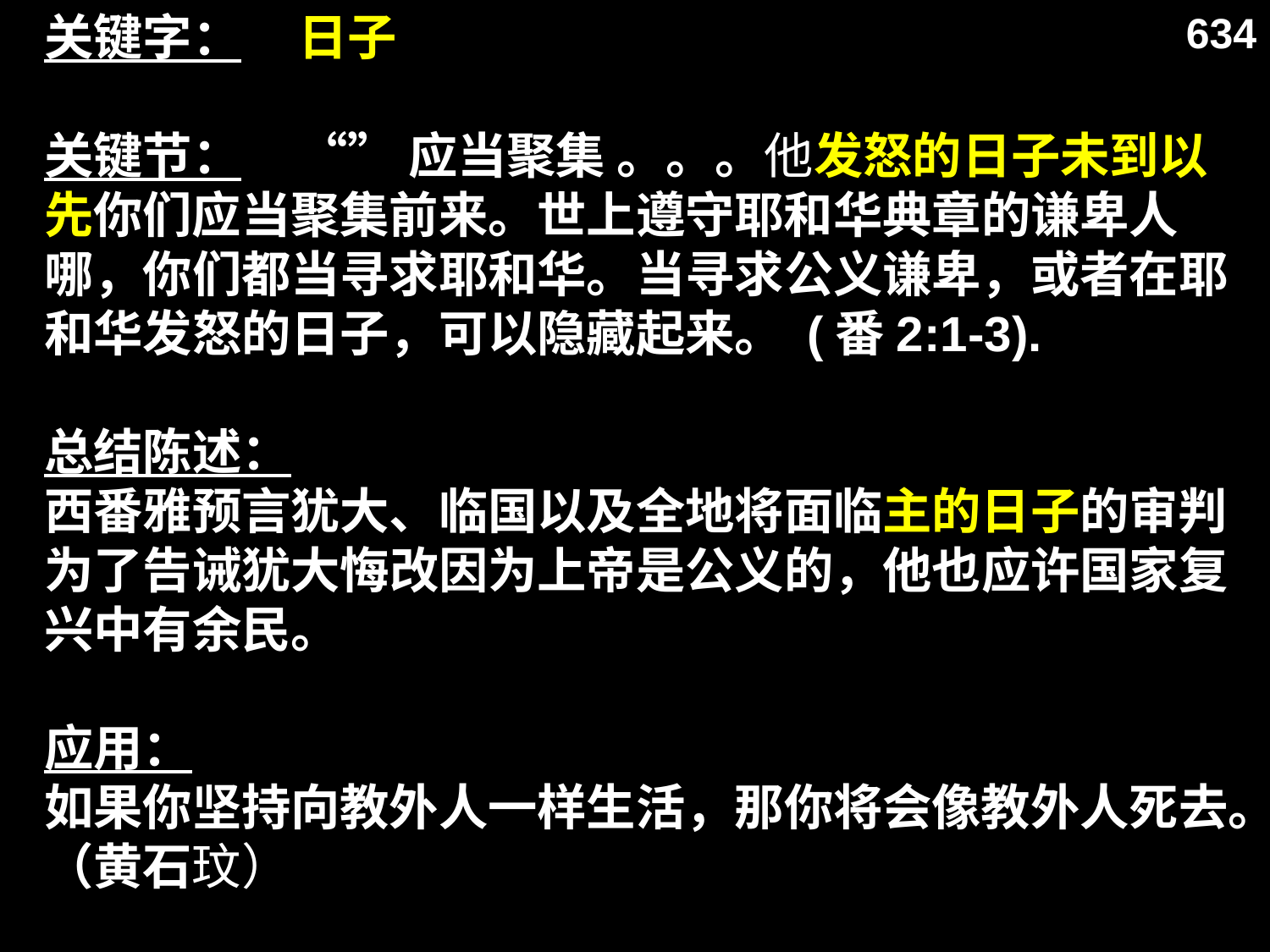

关键字：	日子

关键节：	“” 应当聚集 。。。他发怒的日子未到以先你们应当聚集前来。世上遵守耶和华典章的谦卑人哪，你们都当寻求耶和华。当寻求公义谦卑，或者在耶和华发怒的日子，可以隐藏起来。 (番2:1-3).

总结陈述：
西番雅预言犹大、临国以及全地将面临主的日子的审判为了告诫犹大悔改因为上帝是公义的，他也应许国家复兴中有余民。

应用：
如果你坚持向教外人一样生活，那你将会像教外人死去。
（黄石玟）
634